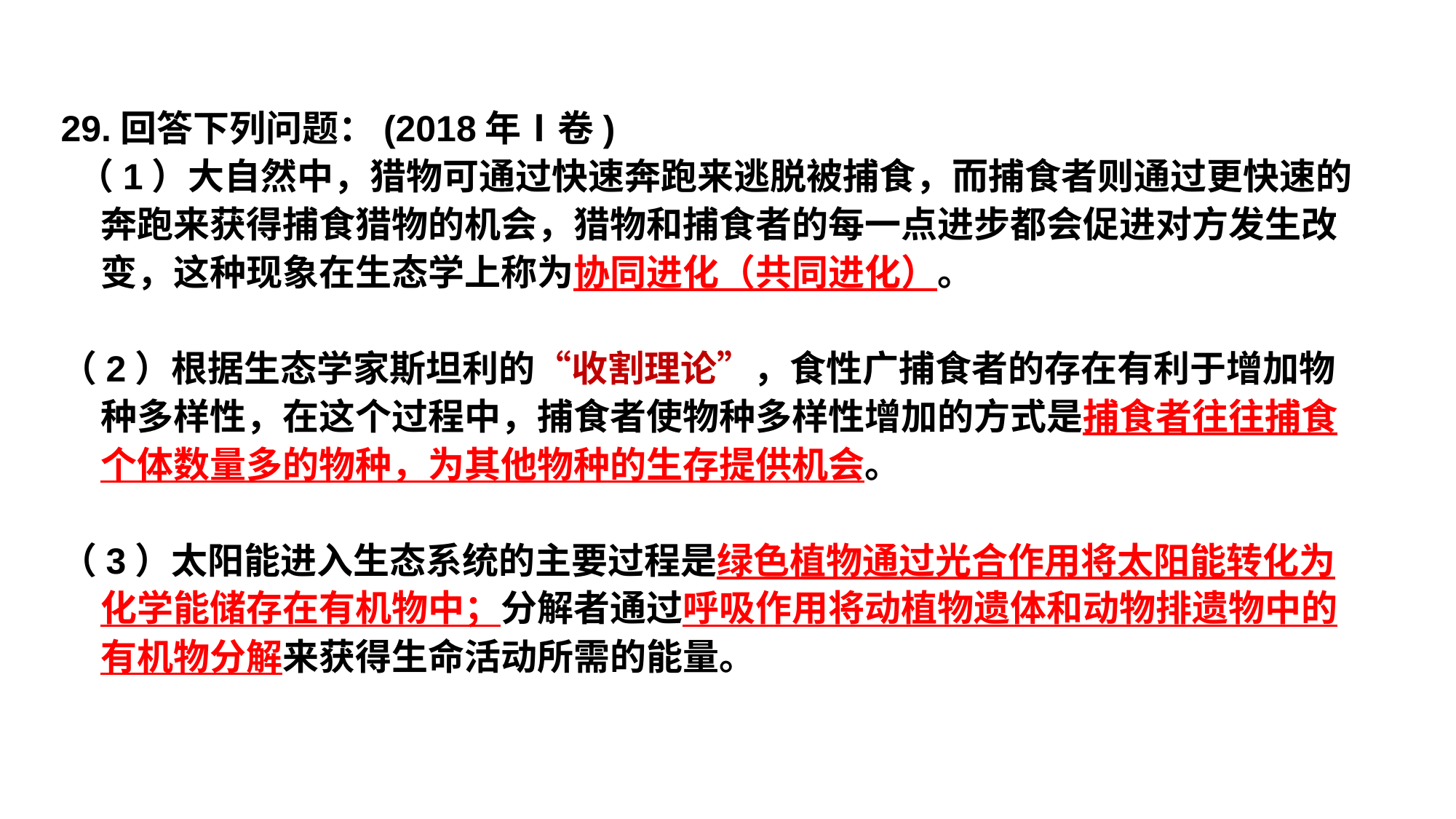

29.回答下列问题：(2018年Ⅰ卷)
 （1）大自然中，猎物可通过快速奔跑来逃脱被捕食，而捕食者则通过更快速的奔跑来获得捕食猎物的机会，猎物和捕食者的每一点进步都会促进对方发生改变，这种现象在生态学上称为协同进化（共同进化）。

（2）根据生态学家斯坦利的“收割理论”，食性广捕食者的存在有利于增加物种多样性，在这个过程中，捕食者使物种多样性增加的方式是捕食者往往捕食个体数量多的物种，为其他物种的生存提供机会。

（3）太阳能进入生态系统的主要过程是绿色植物通过光合作用将太阳能转化为化学能储存在有机物中；分解者通过呼吸作用将动植物遗体和动物排遗物中的有机物分解来获得生命活动所需的能量。